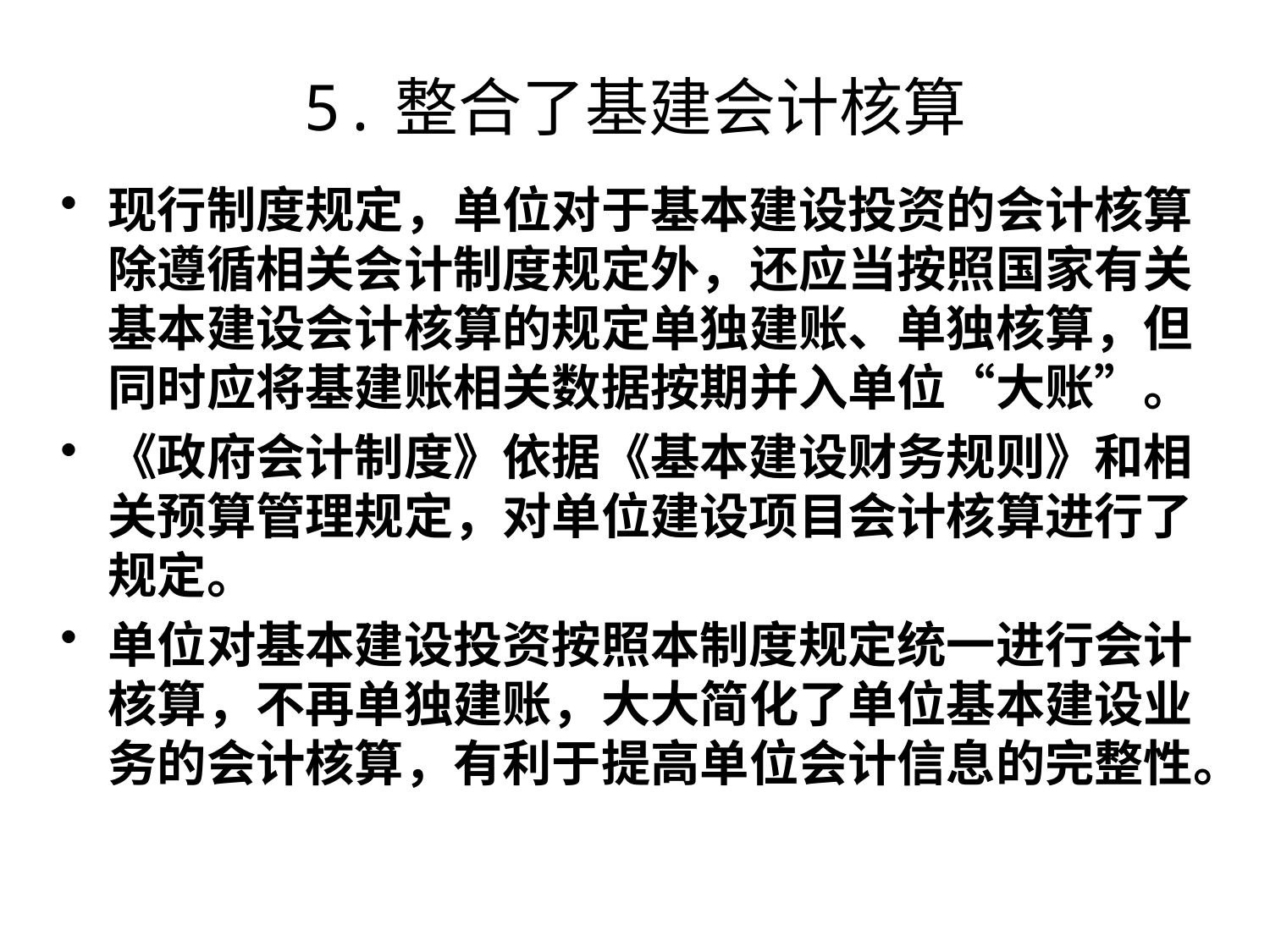

# 5.整合了基建会计核算
现行制度规定，单位对于基本建设投资的会计核算除遵循相关会计制度规定外，还应当按照国家有关基本建设会计核算的规定单独建账、单独核算，但同时应将基建账相关数据按期并入单位“大账”。
《政府会计制度》依据《基本建设财务规则》和相关预算管理规定，对单位建设项目会计核算进行了规定。
单位对基本建设投资按照本制度规定统一进行会计核算，不再单独建账，大大简化了单位基本建设业务的会计核算，有利于提高单位会计信息的完整性。